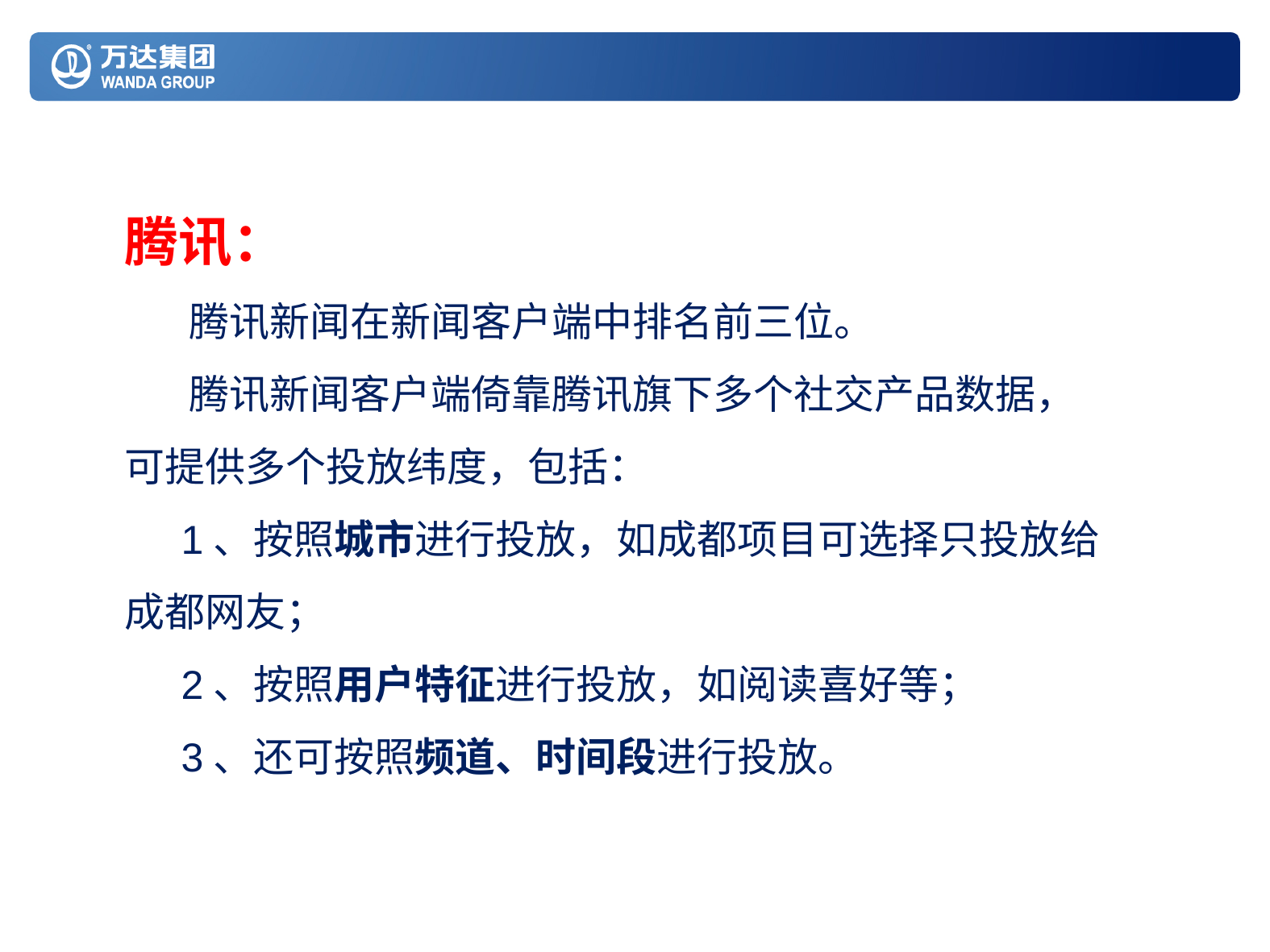

腾讯：
      腾讯新闻在新闻客户端中排名前三位。
      腾讯新闻客户端倚靠腾讯旗下多个社交产品数据，可提供多个投放纬度，包括：
     1、按照城市进行投放，如成都项目可选择只投放给成都网友；
     2、按照用户特征进行投放，如阅读喜好等；
     3、还可按照频道、时间段进行投放。